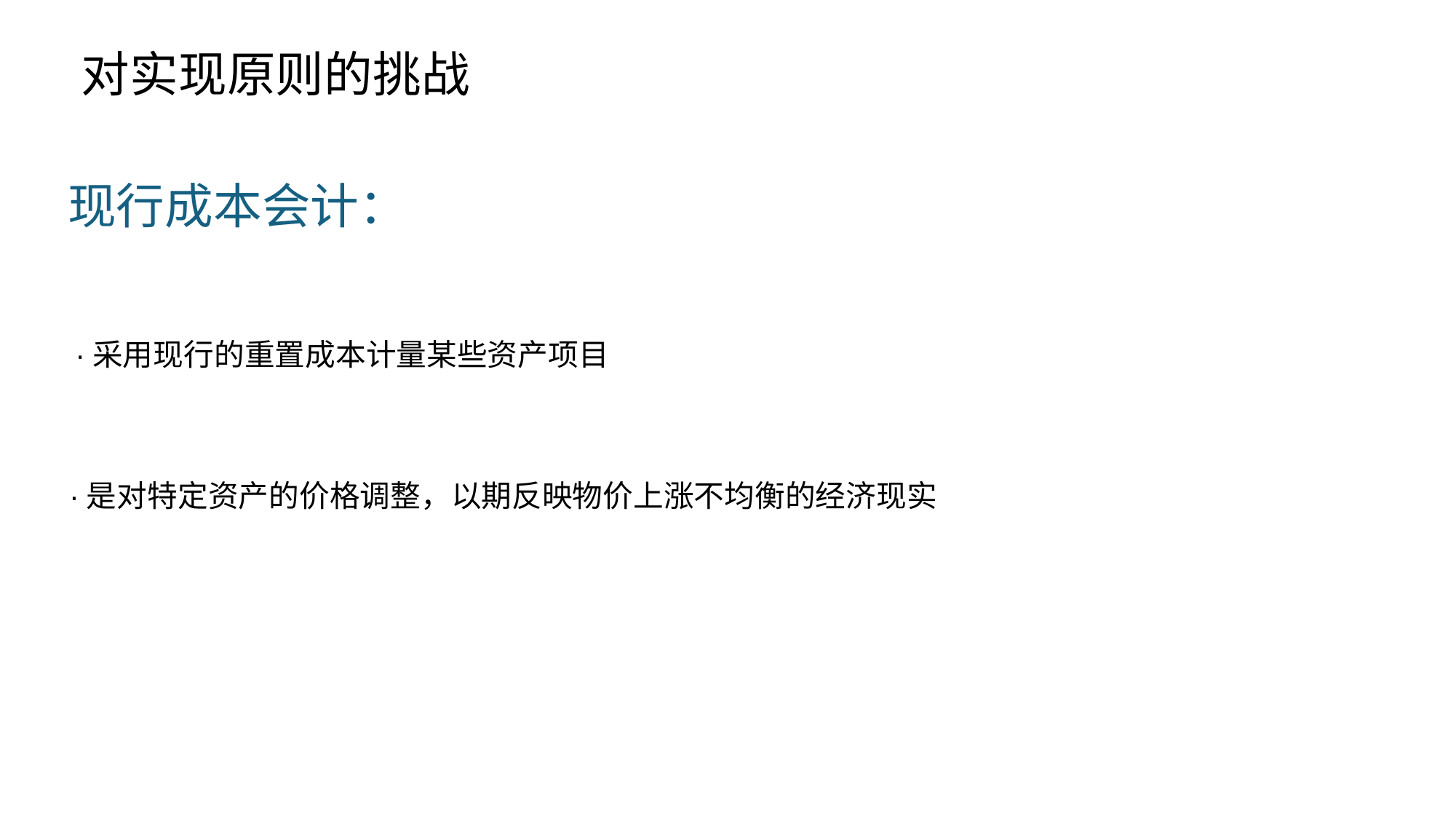

对实现原则的挑战
现行成本会计：
·采用现行的重置成本计量某些资产项目
·是对特定资产的价格调整，以期反映物价上涨不均衡的经济现实